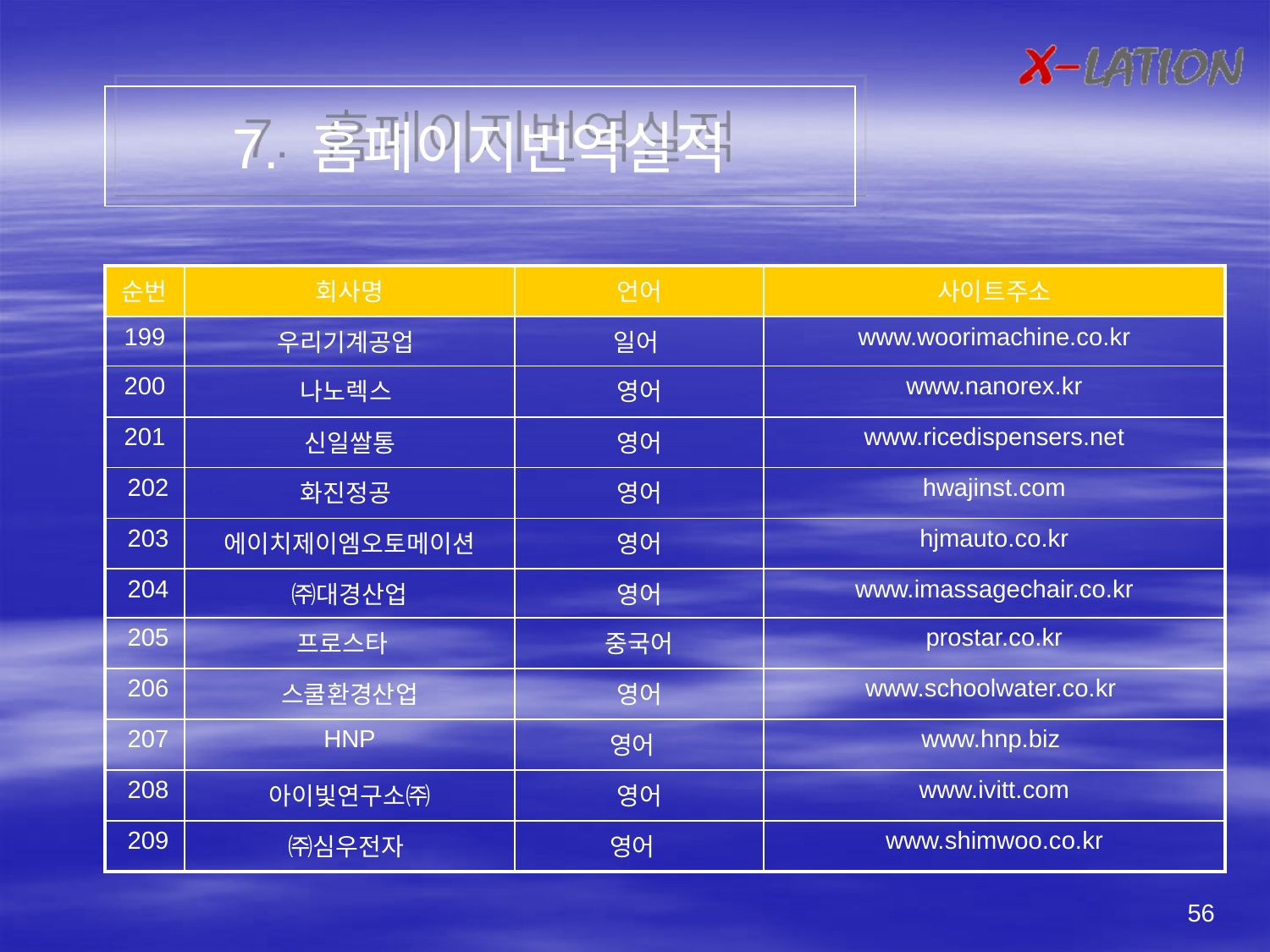

7. 홈페이지번역실적
| 순번 | 회사명 | 언어 | 사이트주소 |
| --- | --- | --- | --- |
| 199 | 우리기계공업 | 일어 | www.woorimachine.co.kr |
| 200 | 나노렉스 | 영어 | www.nanorex.kr |
| 201 | 신일쌀통 | 영어 | www.ricedispensers.net |
| 202 | 화진정공 | 영어 | hwajinst.com |
| 203 | 에이치제이엠오토메이션 | 영어 | hjmauto.co.kr |
| 204 | ㈜대경산업 | 영어 | www.imassagechair.co.kr |
| 205 | 프로스타 | 중국어 | prostar.co.kr |
| 206 | 스쿨환경산업 | 영어 | www.schoolwater.co.kr |
| 207 | HNP | 영어 | www.hnp.biz |
| 208 | 아이빛연구소㈜ | 영어 | www.ivitt.com |
| 209 | ㈜심우전자 | 영어 | www.shimwoo.co.kr |
56